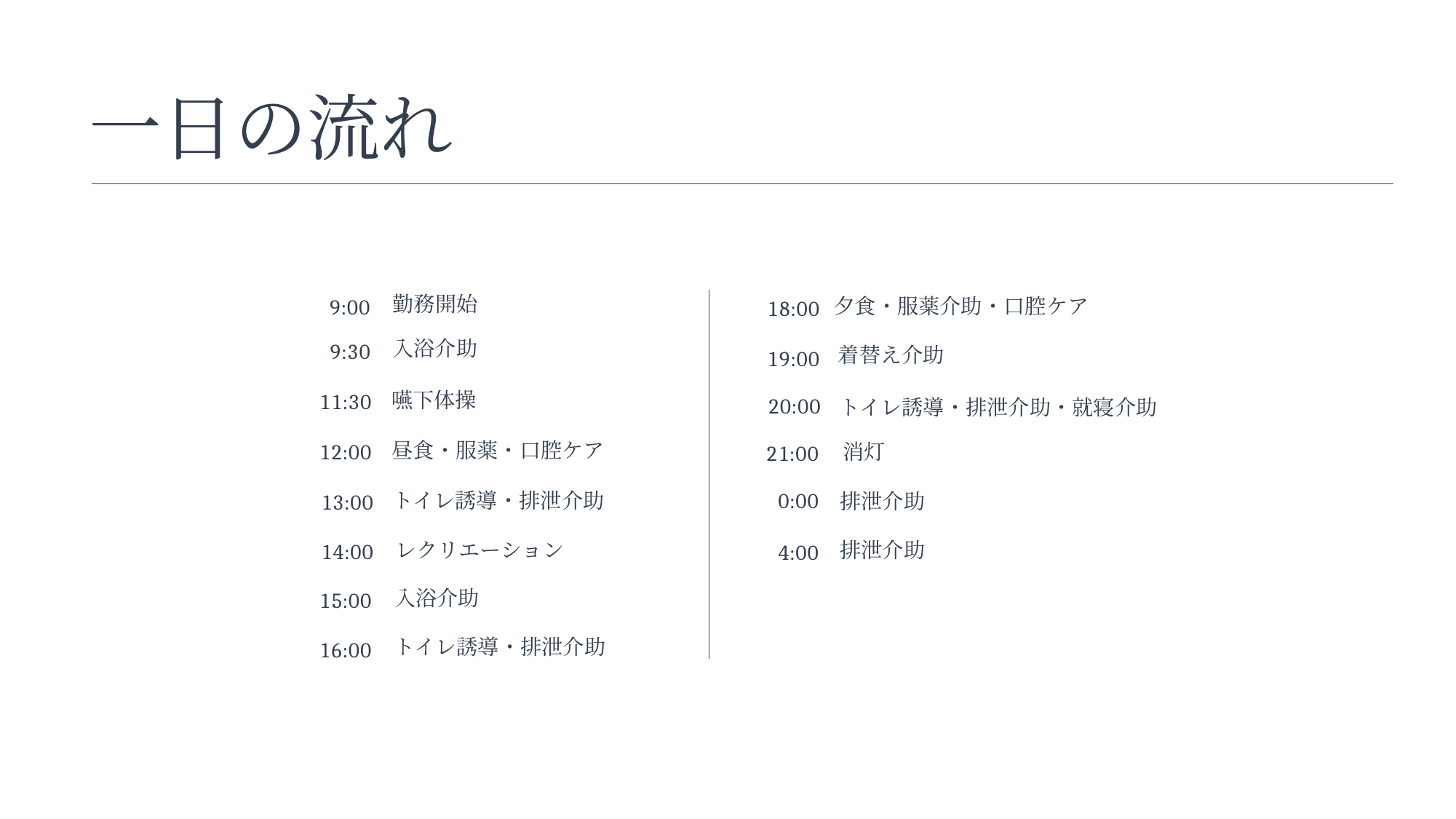

一日の流れ
勤務開始
夕食・服薬介助・口腔ケア
9:00
18:00
入浴介助
9:30
着替え介助
19:00
嚥下体操
11:30
20:00
トイレ誘導・排泄介助・就寝介助
昼食・服薬・口腔ケア
消灯
12:00
21:00
トイレ誘導・排泄介助
0:00
排泄介助
13:00
レクリエーション
排泄介助
14:00
4:00
入浴介助
15:00
トイレ誘導・排泄介助
16:00